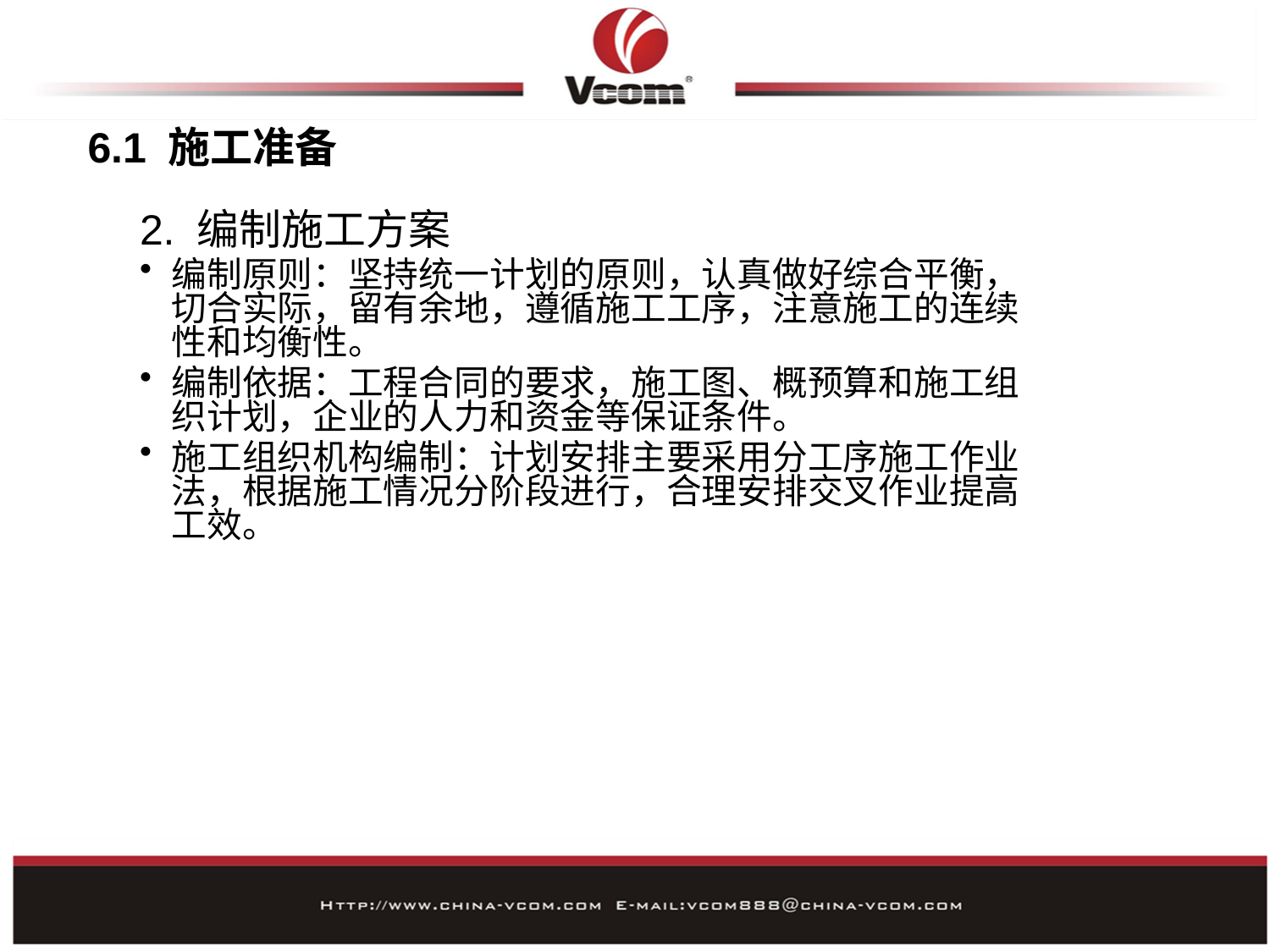

# 6.1 施工准备
2. 编制施工方案
编制原则：坚持统一计划的原则，认真做好综合平衡，切合实际，留有余地，遵循施工工序，注意施工的连续性和均衡性。
编制依据：工程合同的要求，施工图、概预算和施工组织计划，企业的人力和资金等保证条件。
施工组织机构编制：计划安排主要采用分工序施工作业法，根据施工情况分阶段进行，合理安排交叉作业提高工效。